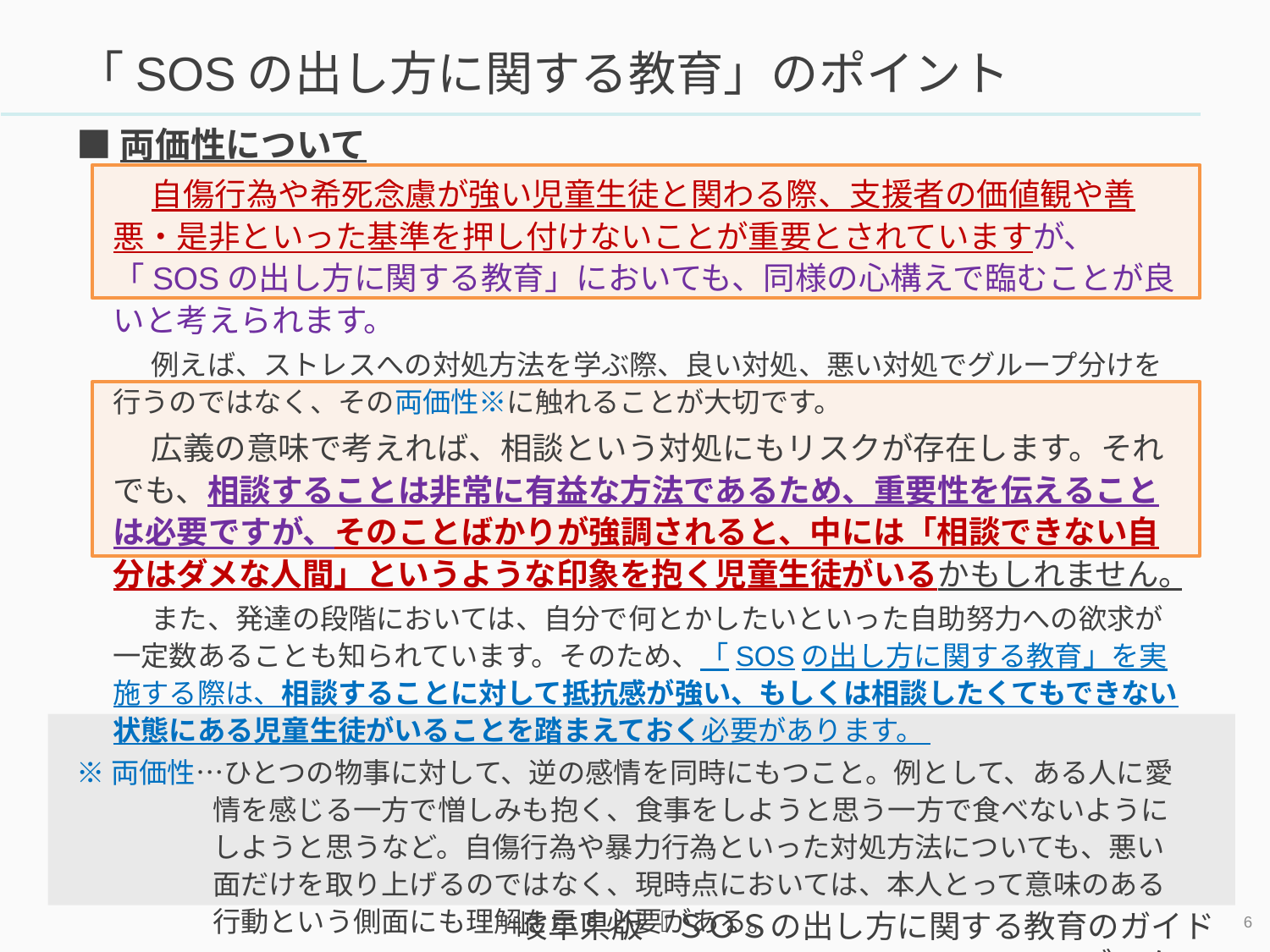

# 「SOSの出し方に関する教育」のポイント
■両価性について
自傷行為や希死念慮が強い児童生徒と関わる際、支援者の価値観や善悪・是非といった基準を押し付けないことが重要とされていますが、「SOSの出し方に関する教育」においても、同様の心構えで臨むことが良いと考えられます。
例えば、ストレスへの対処方法を学ぶ際、良い対処、悪い対処でグループ分けを行うのではなく、その両価性※に触れることが大切です。
広義の意味で考えれば、相談という対処にもリスクが存在します。それでも、相談することは非常に有益な方法であるため、重要性を伝えることは必要ですが、そのことばかりが強調されると、中には「相談できない自分はダメな人間」というような印象を抱く児童生徒がいるかもしれません。
また、発達の段階においては、自分で何とかしたいといった自助努力への欲求が一定数あることも知られています。そのため、「SOSの出し方に関する教育」を実施する際は、相談することに対して抵抗感が強い、もしくは相談したくてもできない状態にある児童生徒がいることを踏まえておく必要があります。
※両価性…ひとつの物事に対して、逆の感情を同時にもつこと。例として、ある人に愛情を感じる一方で憎しみも抱く、食事をしようと思う一方で食べないようにしようと思うなど。自傷行為や暴力行為といった対処方法についても、悪い面だけを取り上げるのではなく、現時点においては、本人とって意味のある行動という側面にも理解を示す必要がある。

6
岐阜県版『ＳＯＳの出し方に関する教育のガイドブック』